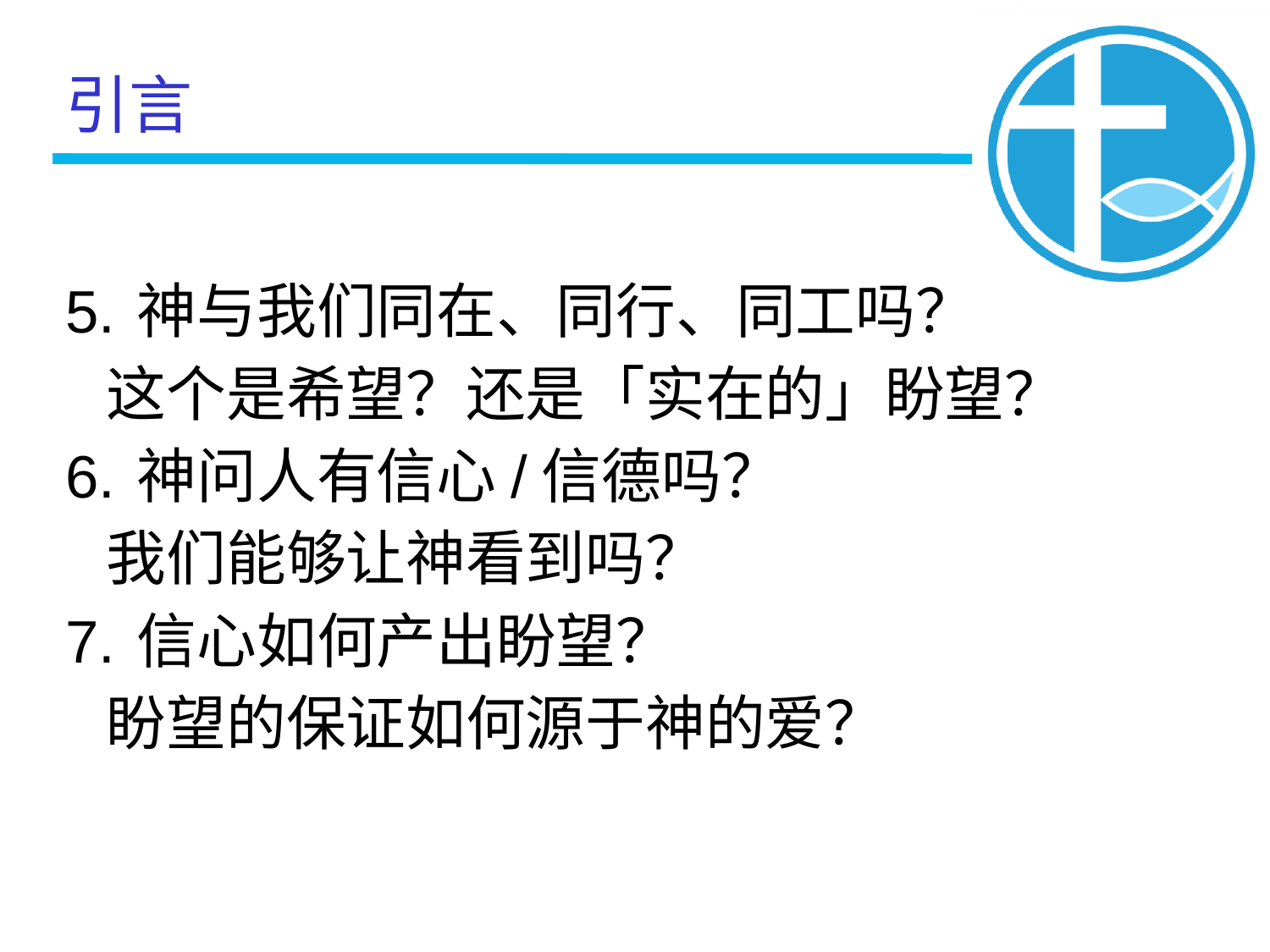

引言
神与我们同在、同行、同工吗？
  这个是希望？还是「实在的」盼望？
神问人有信心/信德吗？
  我们能够让神看到吗？
信心如何产出盼望？
  盼望的保证如何源于神的爱？